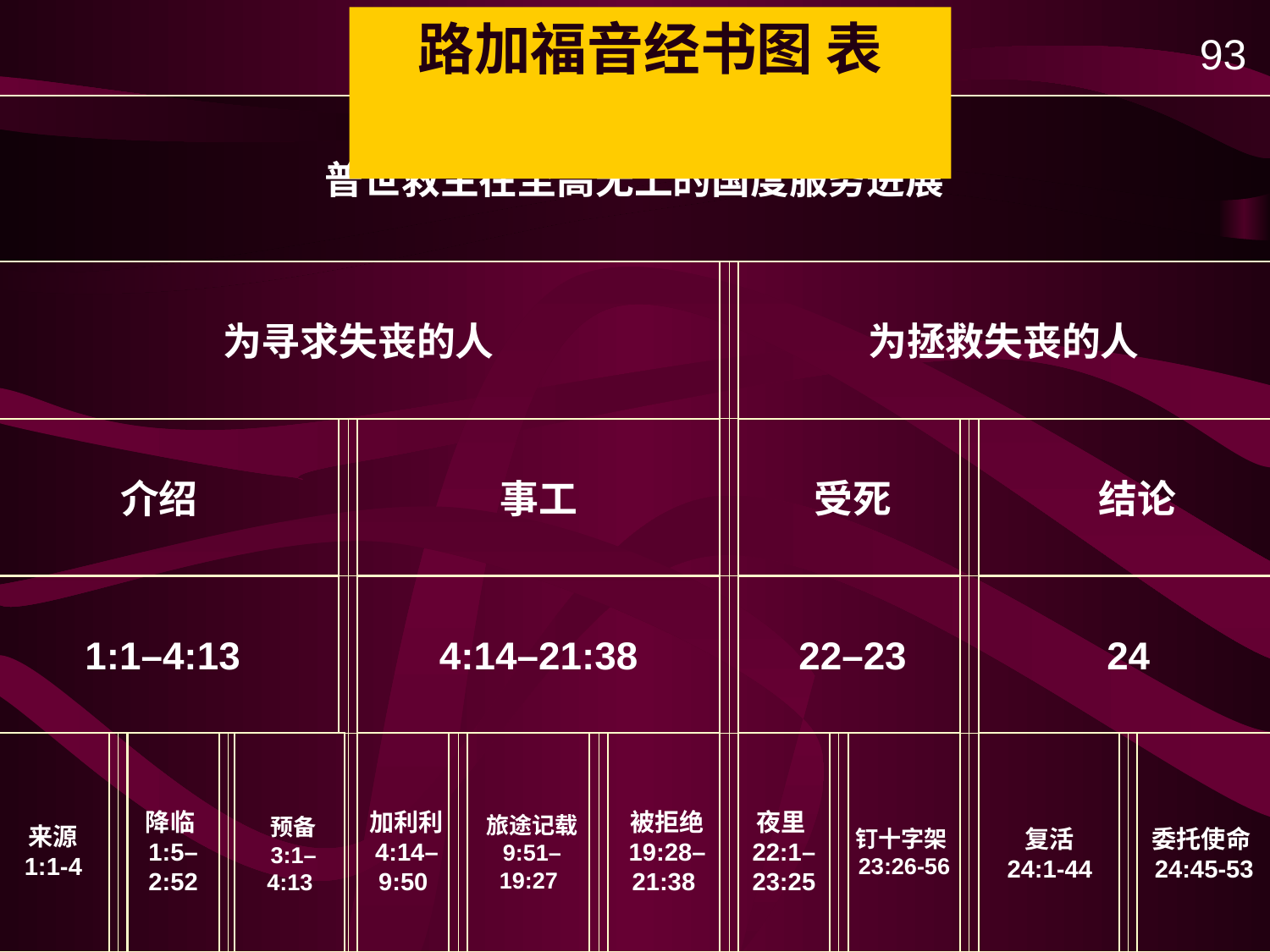

路加福音经书图 表
93

普世救主在至高无上的国度服务进展

为寻求失丧的人

为拯救失丧的人

介绍

事工

受死

 结论

1:1–4:13

4:14–21:38

22–23

24

来源
1:1-4

降临1:5–
2:52

预备
3:1–
4:13

加利利
4:14–
9:50

旅途记载
9:51–
19:27

被拒绝
19:28–
21:38

夜里22:1–
23:25

钉十字架23:26-56

复活
24:1-44

委托使命24:45-53